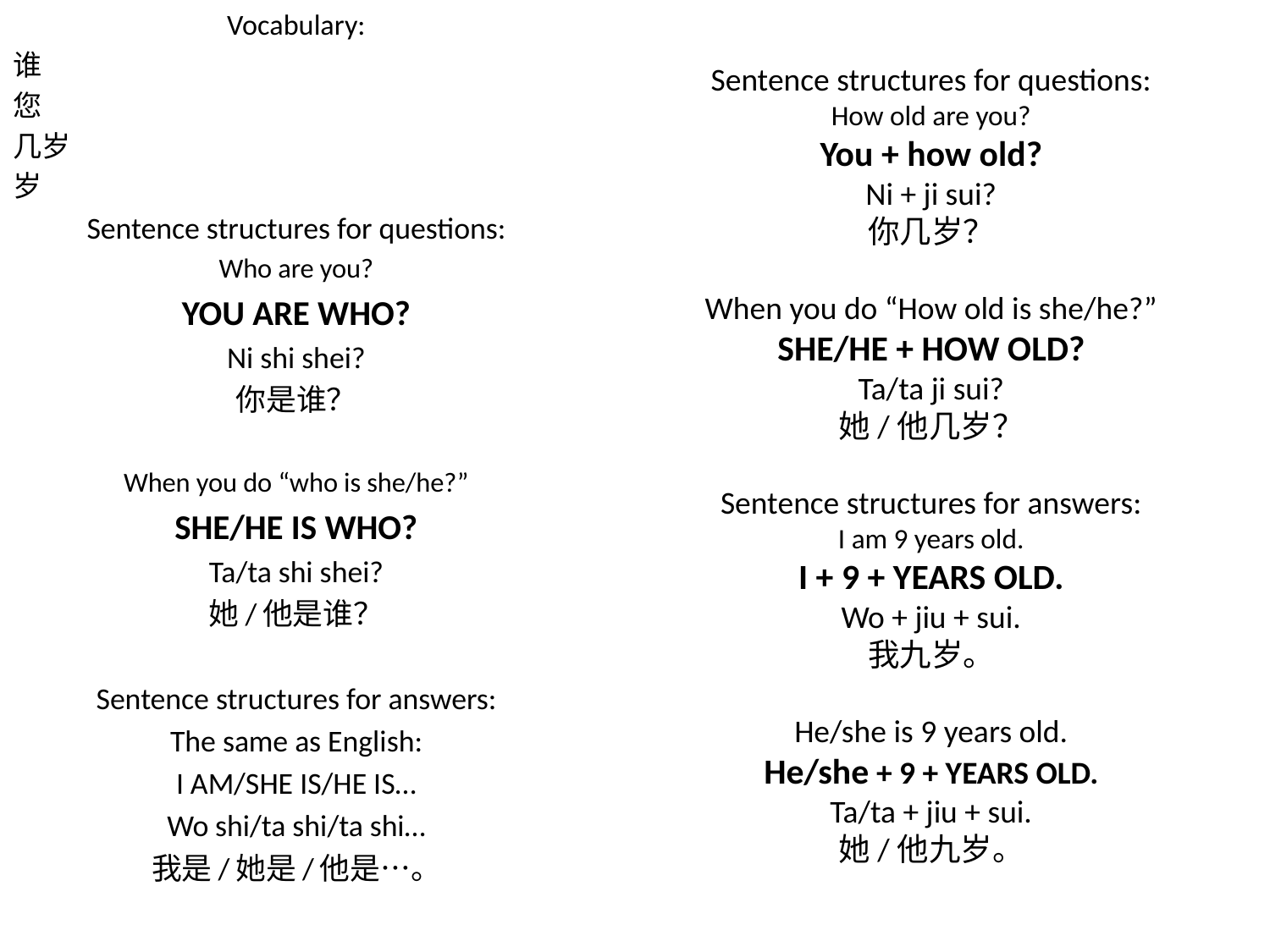

Vocabulary:
谁
您
几岁
岁
Sentence structures for questions:
Who are you?
YOU ARE WHO?
Ni shi shei?
你是谁？

When you do “who is she/he?”
SHE/HE IS WHO?
Ta/ta shi shei?
她/他是谁？

Sentence structures for answers:
The same as English:
I AM/SHE IS/HE IS…
Wo shi/ta shi/ta shi…
我是/她是/他是…。

Sentence structures for questions:
How old are you?
You + how old?
Ni + ji sui?
你几岁？

When you do “How old is she/he?”
SHE/HE + HOW OLD?
Ta/ta ji sui?
她/他几岁？

Sentence structures for answers:
I am 9 years old.
I + 9 + YEARS OLD.
Wo + jiu + sui.
我九岁。

He/she is 9 years old.
He/she + 9 + YEARS OLD.
Ta/ta + jiu + sui.
她/他九岁。